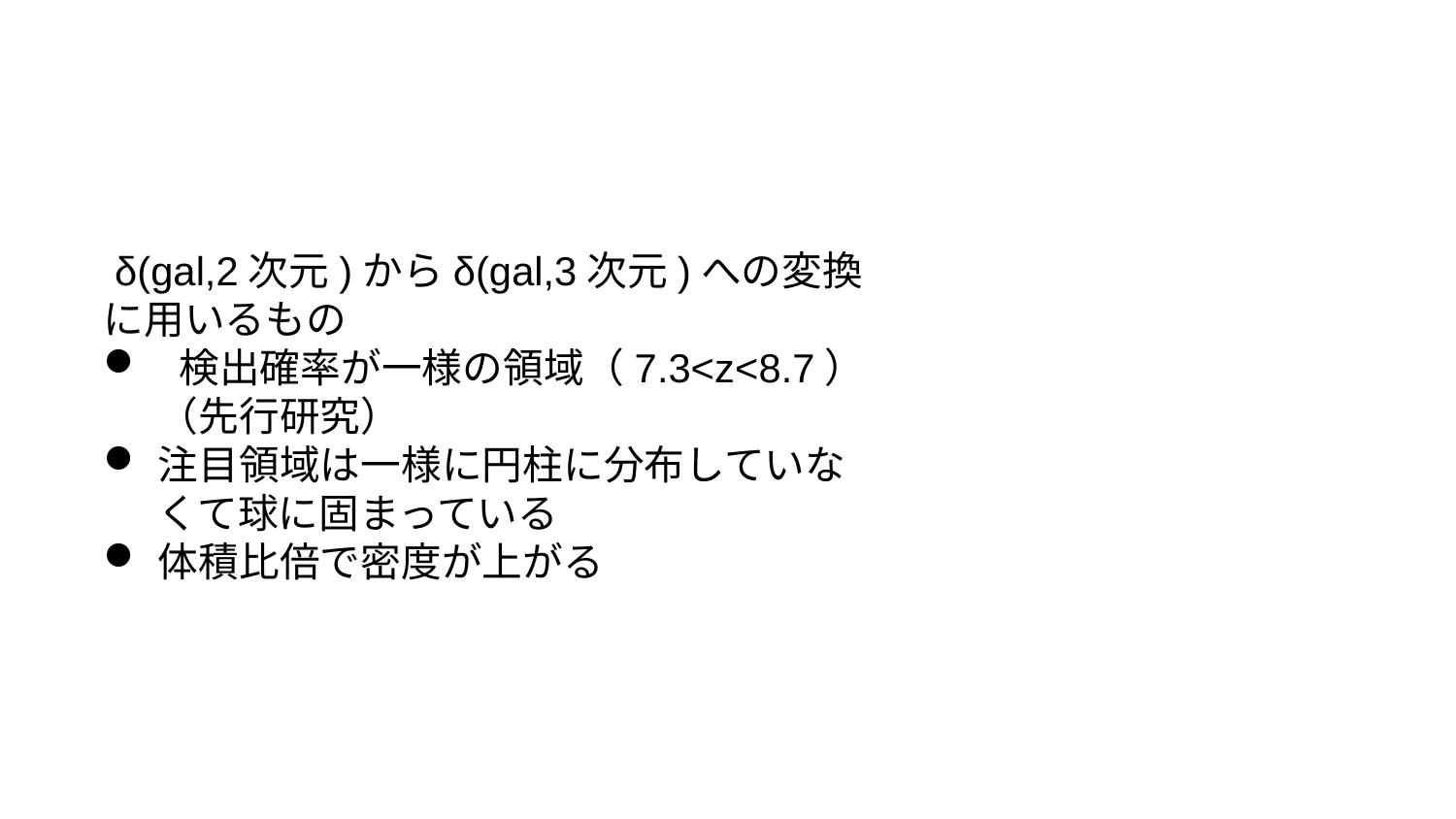

δ(gal,2次元)からδ(gal,3次元)への変換に用いるもの
 検出確率が一様の領域（7.3<z<8.7）（先行研究）
注目領域は一様に円柱に分布していなくて球に固まっている
体積比倍で密度が上がる